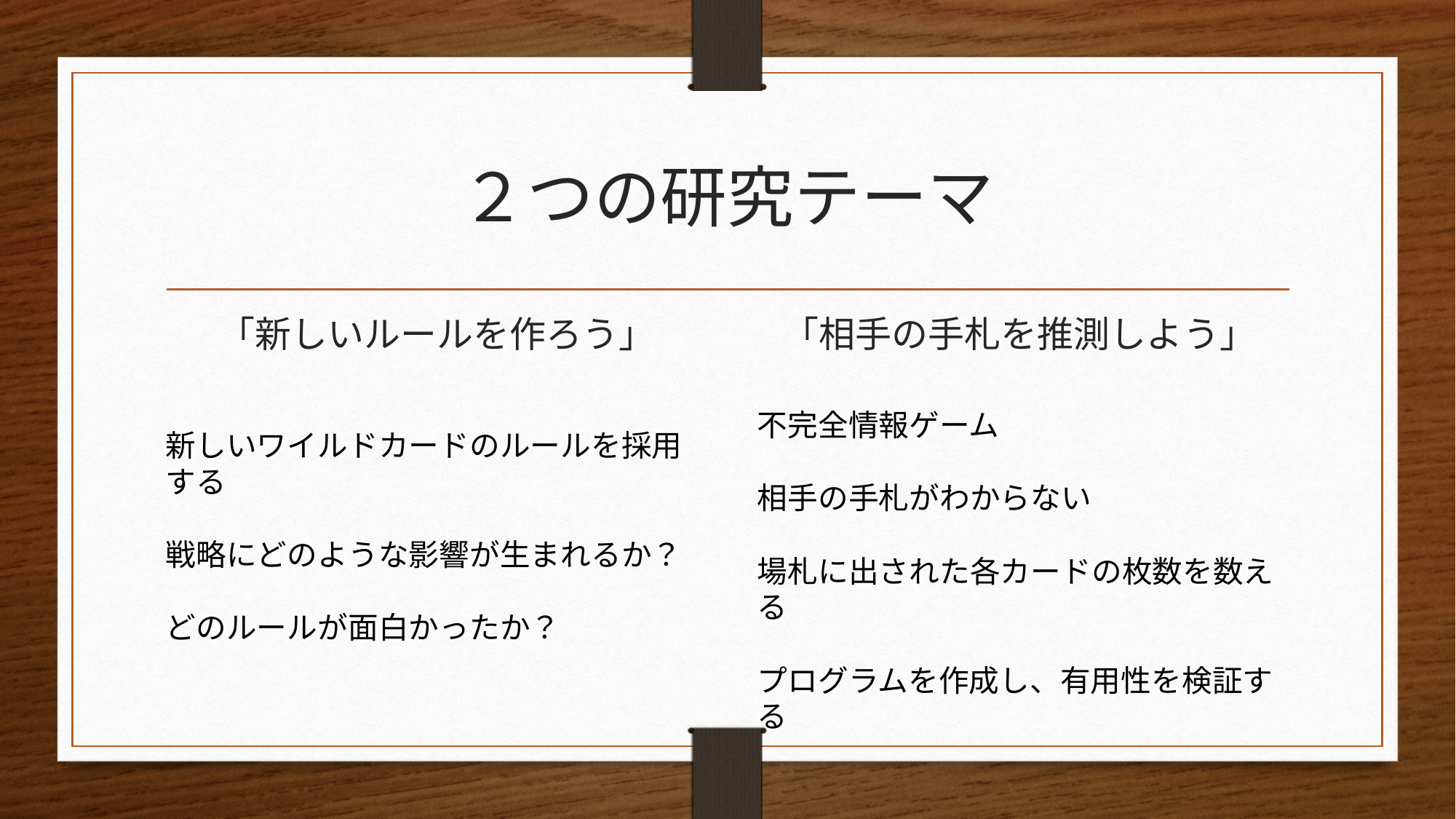

# ２つの研究テーマ
「新しいルールを作ろう」
「相手の手札を推測しよう」
不完全情報ゲーム

相手の手札がわからない

場札に出された各カードの枚数を数える

プログラムを作成し、有用性を検証する
新しいワイルドカードのルールを採用する

戦略にどのような影響が生まれるか？

どのルールが面白かったか？